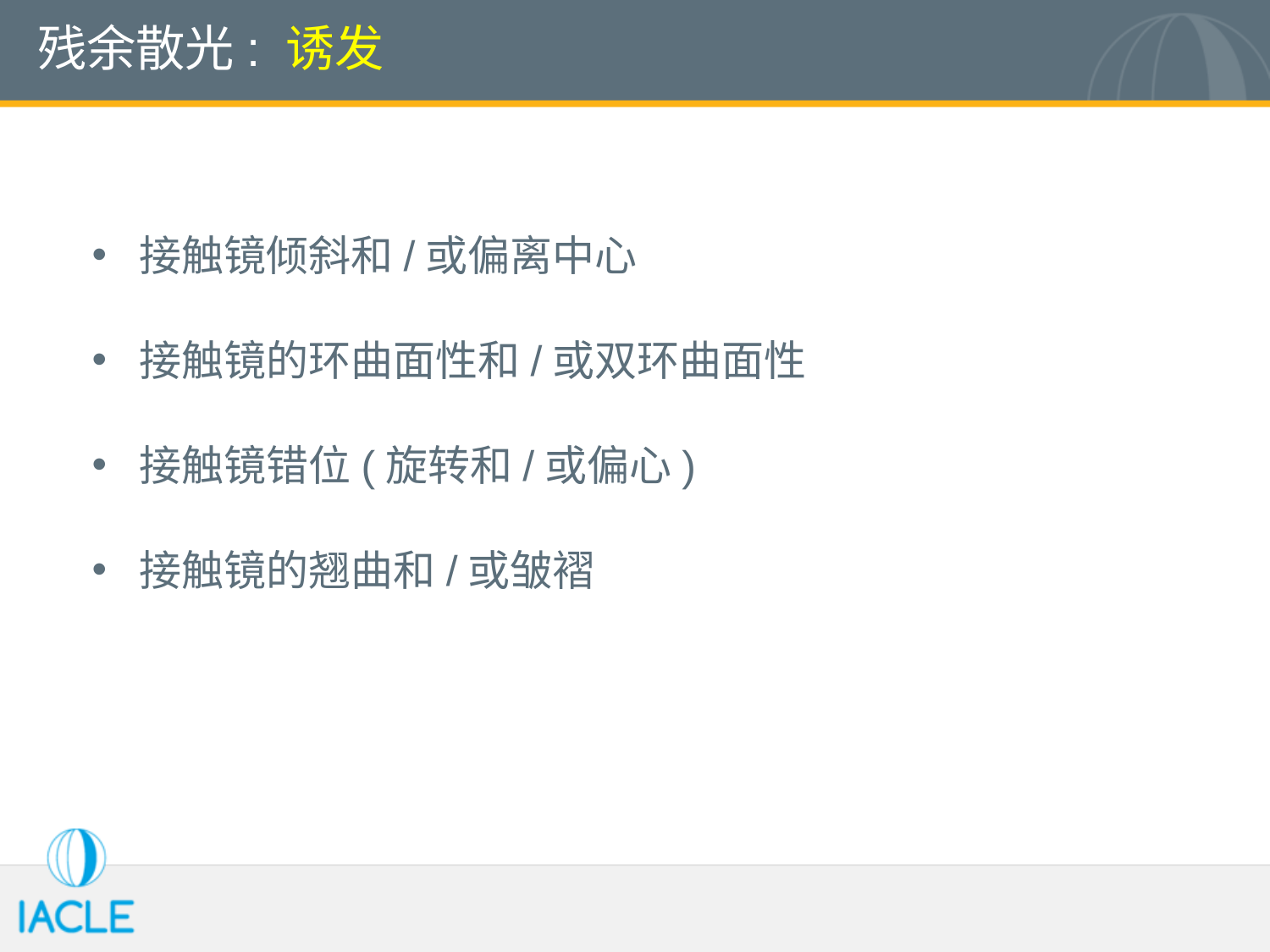

# 残余散光: 诱发
接触镜倾斜和/或偏离中心
接触镜的环曲面性和/或双环曲面性
接触镜错位(旋转和/或偏心)
接触镜的翘曲和/或皱褶